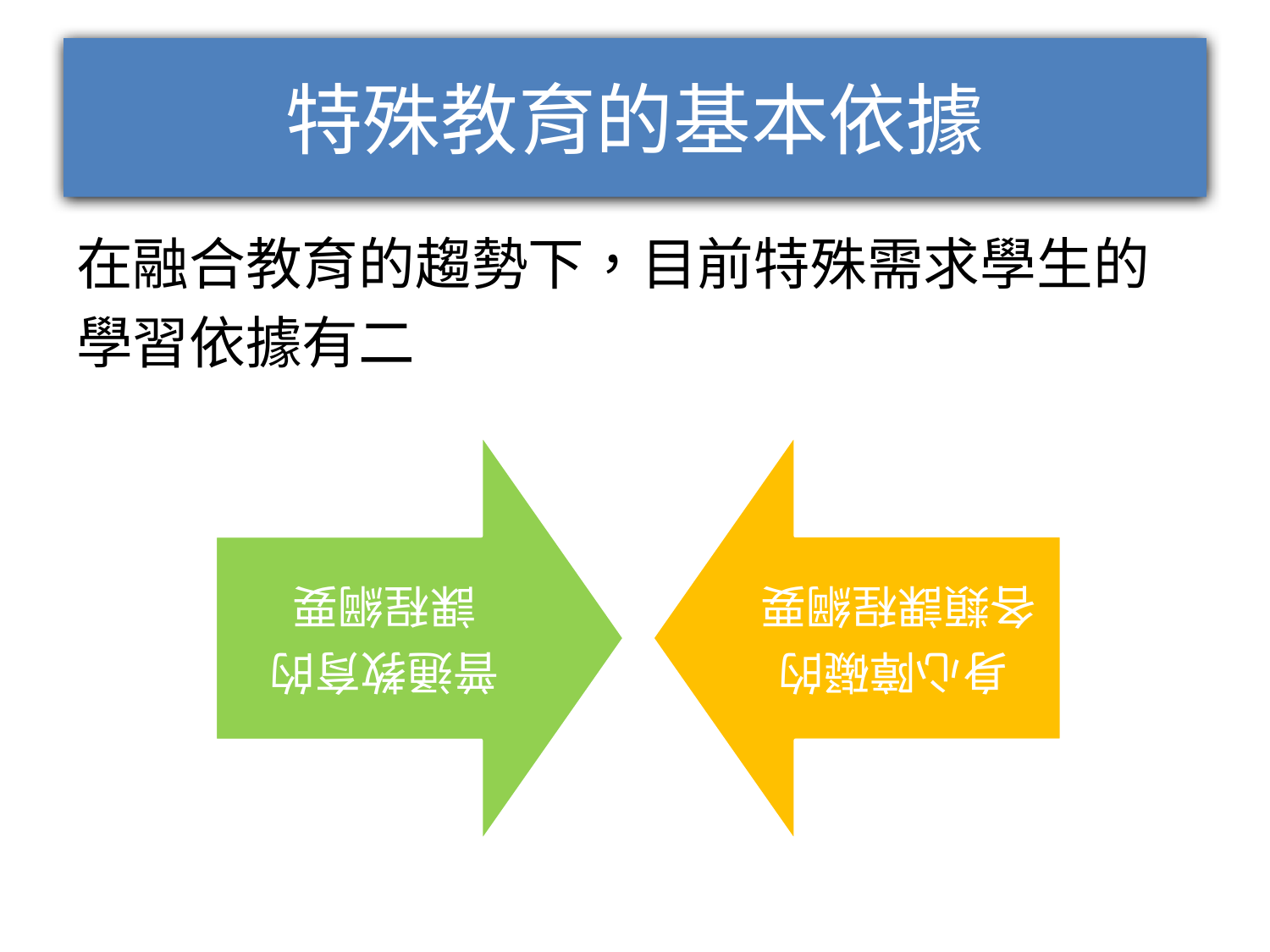

# 特殊教育的基本依據
在融合教育的趨勢下，目前特殊需求學生的
學習依據有二

普通教育的
課程綱要
身心障礙的
各類課程綱要